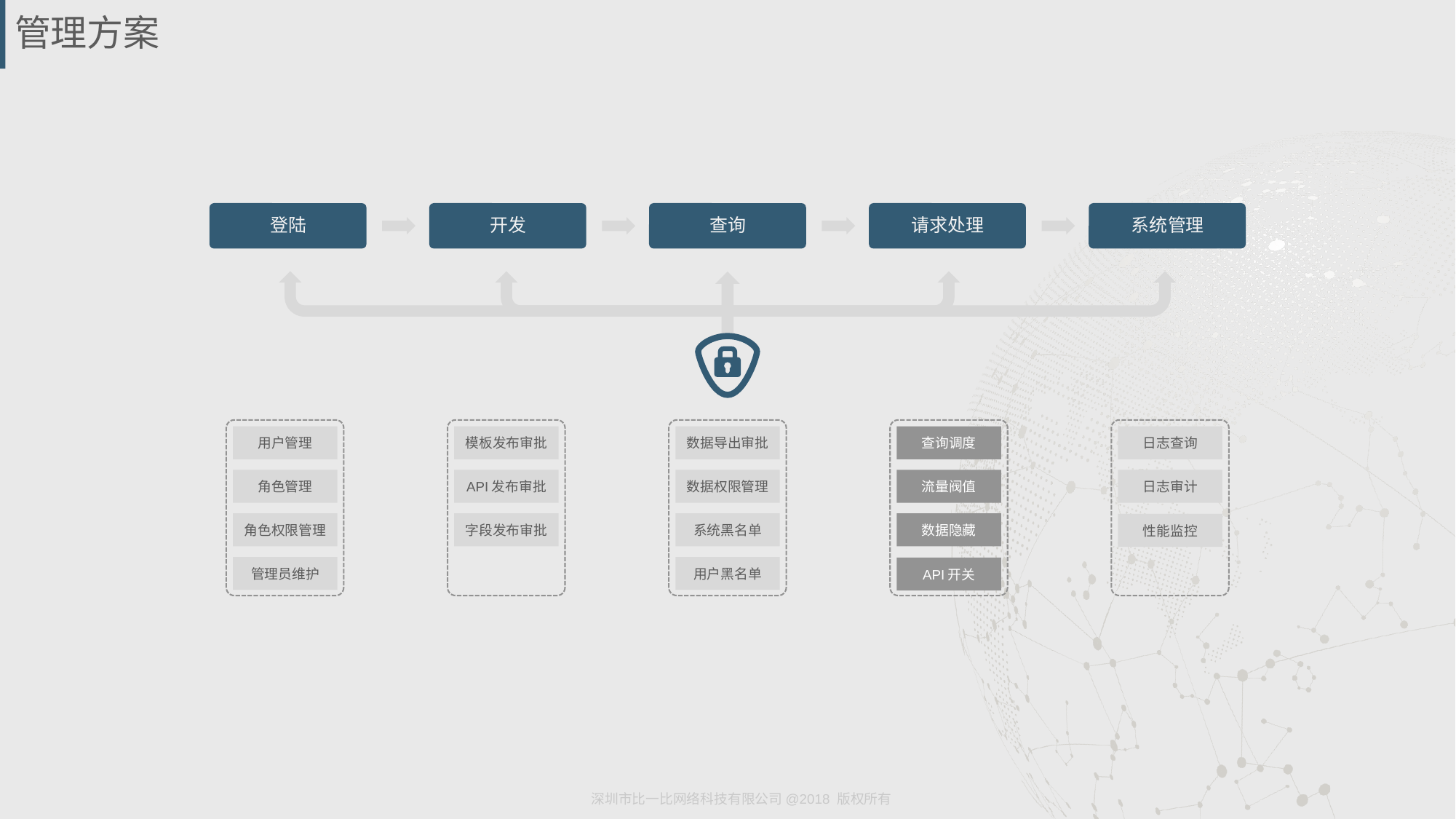

# 管理方案

登陆

开发

查询

请求处理

系统管理

用户管理
角色管理
角色权限管理
管理员维护

模板发布审批
API发布审批
字段发布审批

数据导出审批
数据权限管理
系统黑名单
用户黑名单

查询调度
流量阀值
数据隐藏
API开关

日志查询
日志审计
性能监控